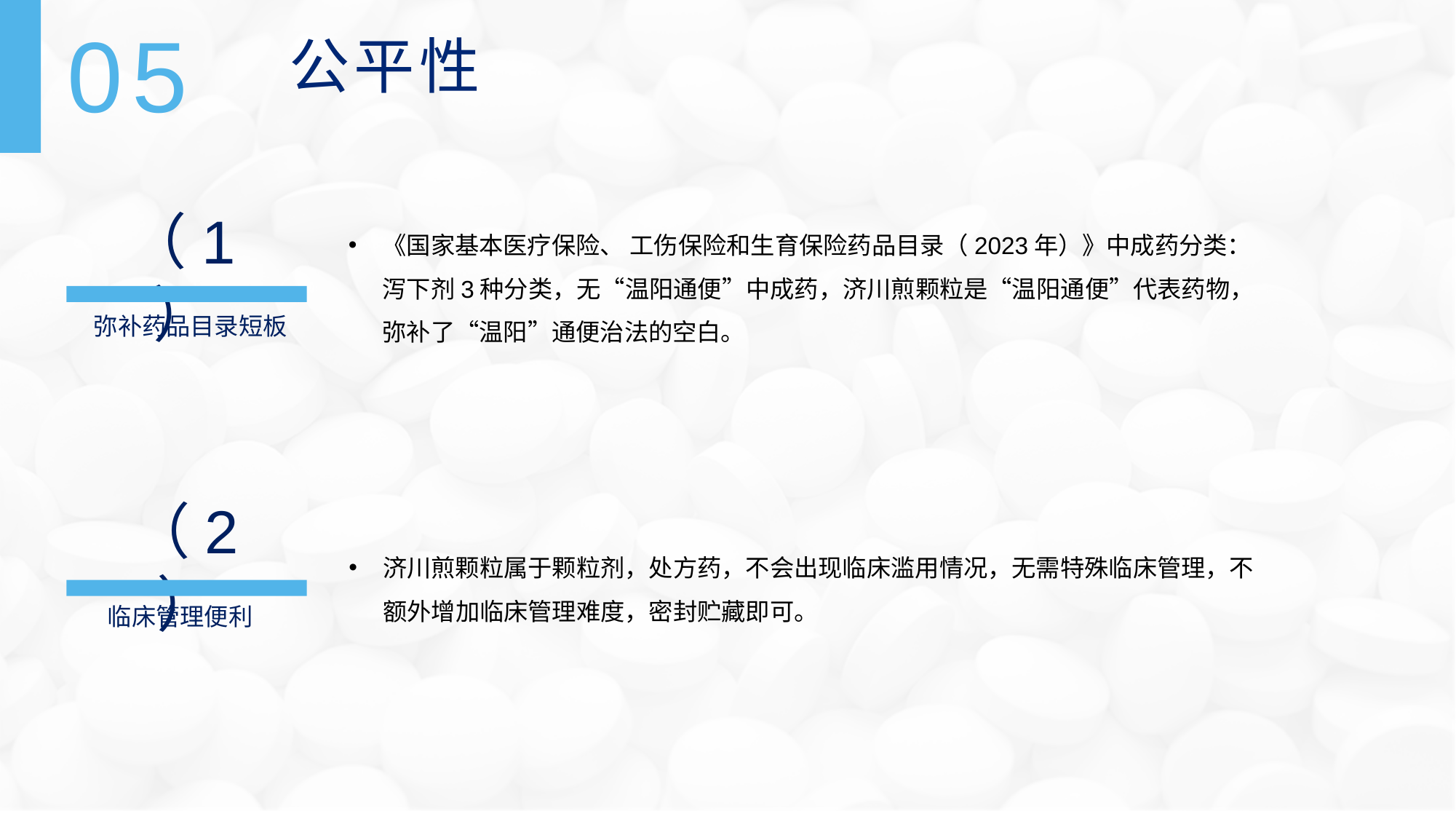

05
公平性
（1）
《国家基本医疗保险、 工伤保险和生育保险药品目录（2023年）》中成药分类：  泻下剂3种分类，无“温阳通便”中成药，济川煎颗粒是“温阳通便”代表药物，弥补了“温阳”通便治法的空白。

弥补药品目录短板

（2）
济川煎颗粒属于颗粒剂，处方药，不会出现临床滥用情况，无需特殊临床管理，不额外增加临床管理难度，密封贮藏即可。

临床管理便利